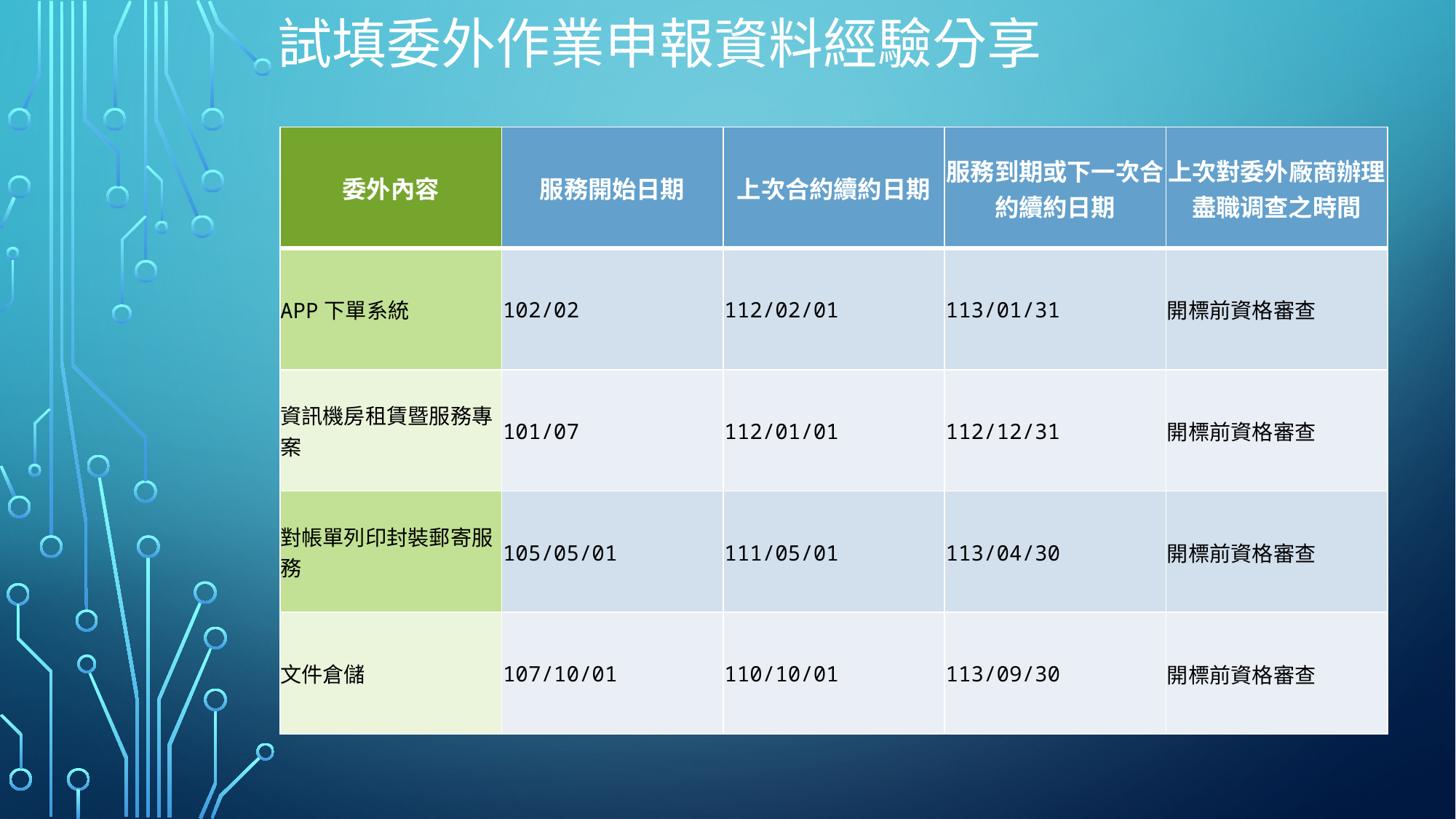

試填委外作業申報資料經驗分享
| 委外內容 | 服務開始日期 | 上次合約續約日期 | 服務到期或下一次合約續約日期 | 上次對委外廠商辦理盡職调查之時間 |
| --- | --- | --- | --- | --- |
| APP下單系統 | 102/02 | 112/02/01 | 113/01/31 | 開標前資格審查 |
| 資訊機房租賃暨服務專案 | 101/07 | 112/01/01 | 112/12/31 | 開標前資格審查 |
| 對帳單列印封裝郵寄服務 | 105/05/01 | 111/05/01 | 113/04/30 | 開標前資格審查 |
| 文件倉儲 | 107/10/01 | 110/10/01 | 113/09/30 | 開標前資格審查 |